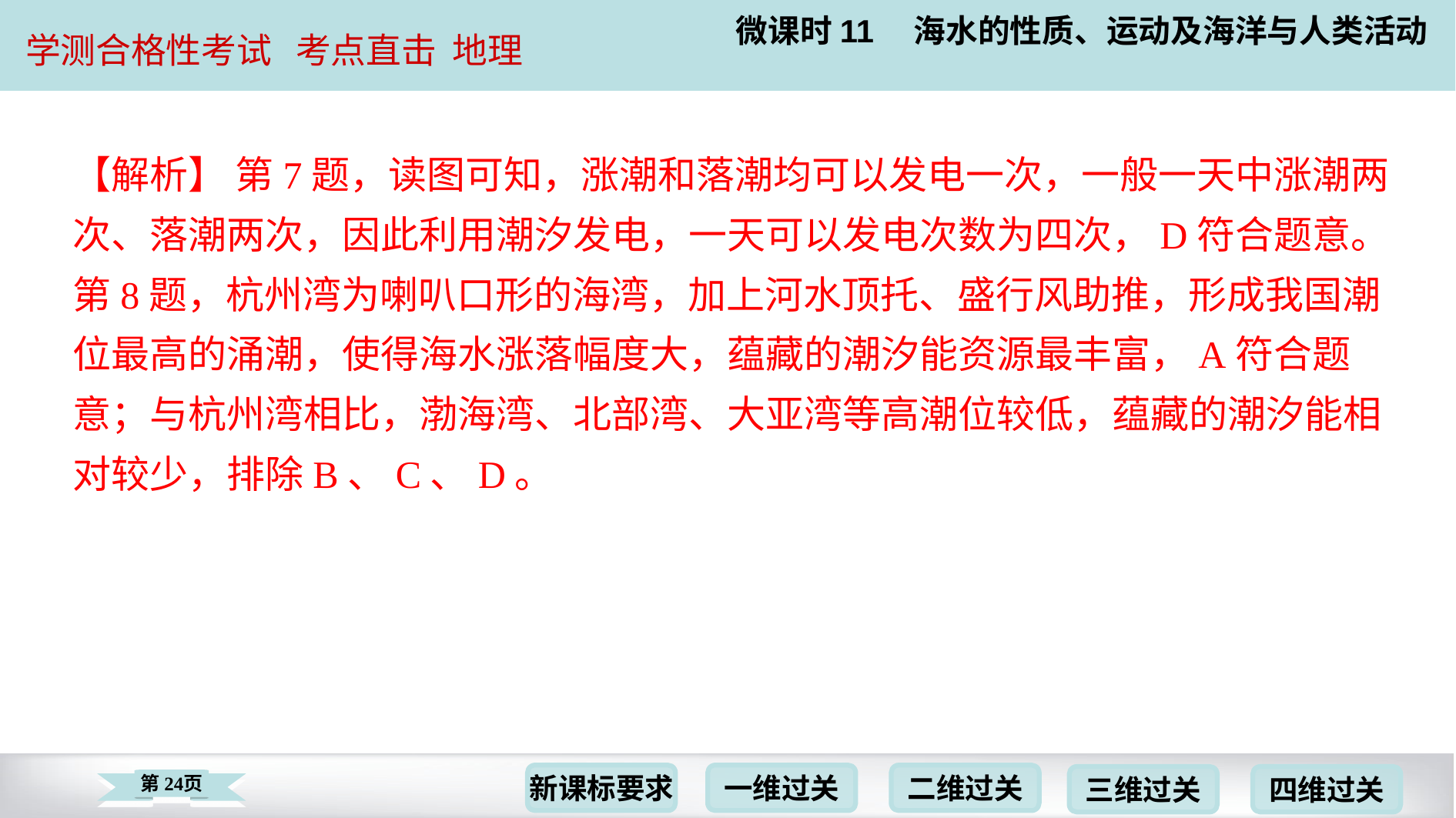

【解析】 第7题，读图可知，涨潮和落潮均可以发电一次，一般一天中涨潮两
次、落潮两次，因此利用潮汐发电，一天可以发电次数为四次，D符合题意。
第8题，杭州湾为喇叭口形的海湾，加上河水顶托、盛行风助推，形成我国潮
位最高的涌潮，使得海水涨落幅度大，蕴藏的潮汐能资源最丰富，A符合题
意；与杭州湾相比，渤海湾、北部湾、大亚湾等高潮位较低，蕴藏的潮汐能相
对较少，排除B、C、D。